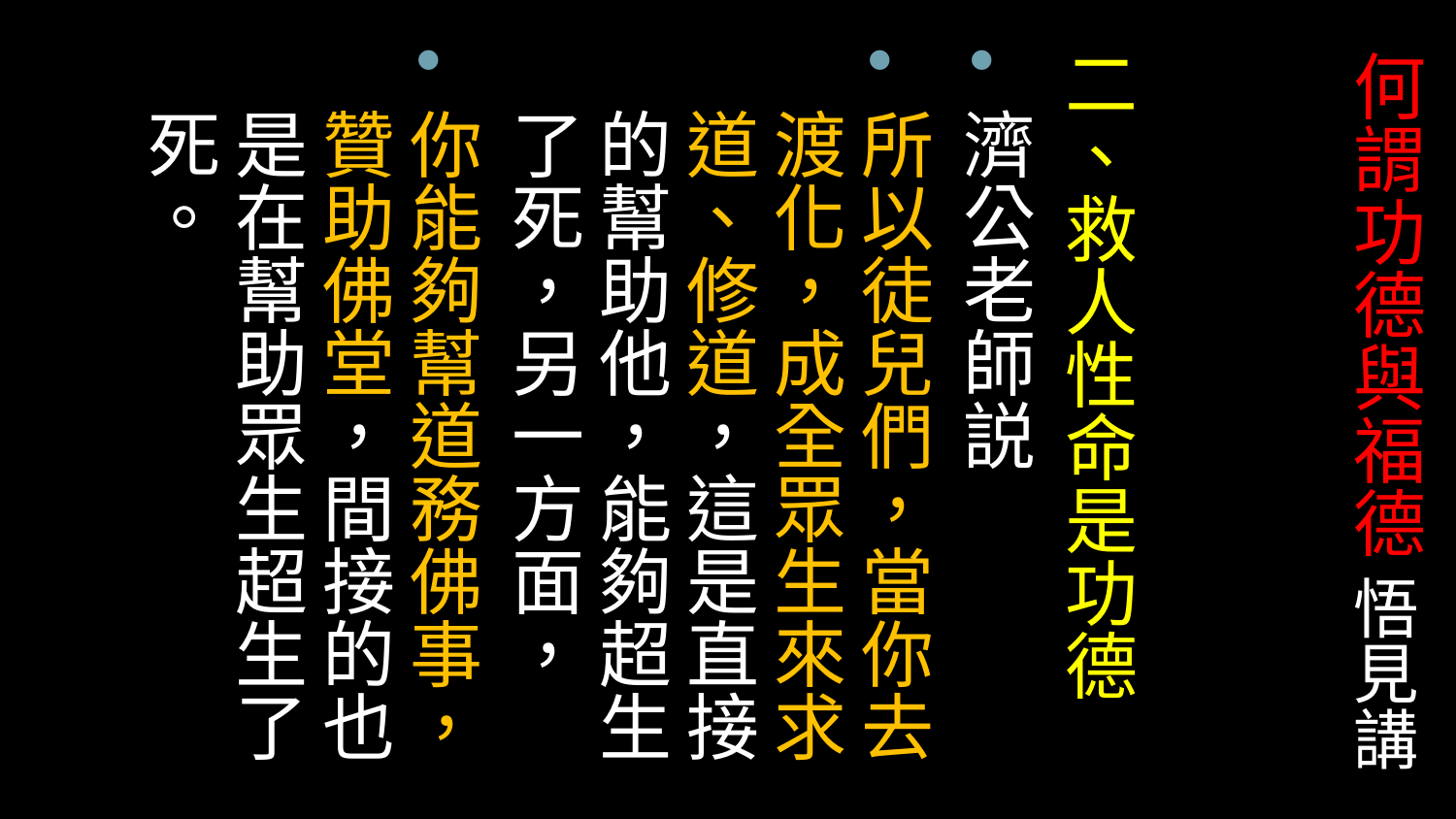

二、救人性命是功德
濟公老師説
所以徒兒們，當你去渡化，成全眾生來求道、修道，這是直接的幫助他，能夠超生了死，另一方面，
你能夠幫道務佛事，贊助佛堂，間接的也是在幫助眾生超生了死。

# 何謂功德與福德 悟見講